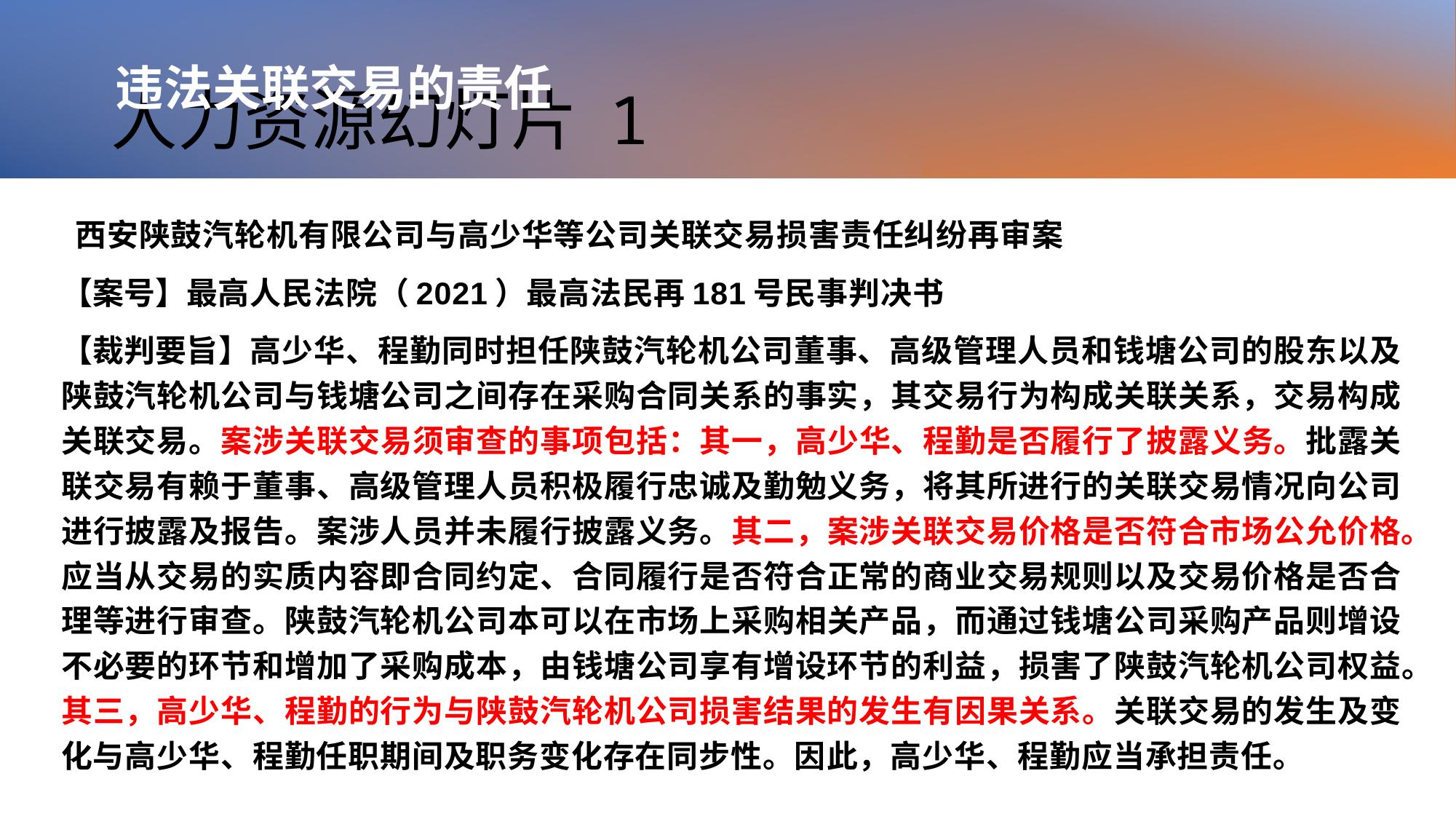

# 人力资源幻灯片 1
违法关联交易的责任
 西安陕鼓汽轮机有限公司与高少华等公司关联交易损害责任纠纷再审案
【案号】最高人民法院（2021）最高法民再181号民事判决书
【裁判要旨】高少华、程勤同时担任陕鼓汽轮机公司董事、高级管理人员和钱塘公司的股东以及陕鼓汽轮机公司与钱塘公司之间存在采购合同关系的事实，其交易行为构成关联关系，交易构成关联交易。案涉关联交易须审查的事项包括：其一，高少华、程勤是否履行了披露义务。批露关联交易有赖于董事、高级管理人员积极履行忠诚及勤勉义务，将其所进行的关联交易情况向公司进行披露及报告。案涉人员并未履行披露义务。其二，案涉关联交易价格是否符合市场公允价格。应当从交易的实质内容即合同约定、合同履行是否符合正常的商业交易规则以及交易价格是否合理等进行审查。陕鼓汽轮机公司本可以在市场上采购相关产品，而通过钱塘公司采购产品则增设不必要的环节和增加了采购成本，由钱塘公司享有增设环节的利益，损害了陕鼓汽轮机公司权益。其三，高少华、程勤的行为与陕鼓汽轮机公司损害结果的发生有因果关系。关联交易的发生及变化与高少华、程勤任职期间及职务变化存在同步性。因此，高少华、程勤应当承担责任。